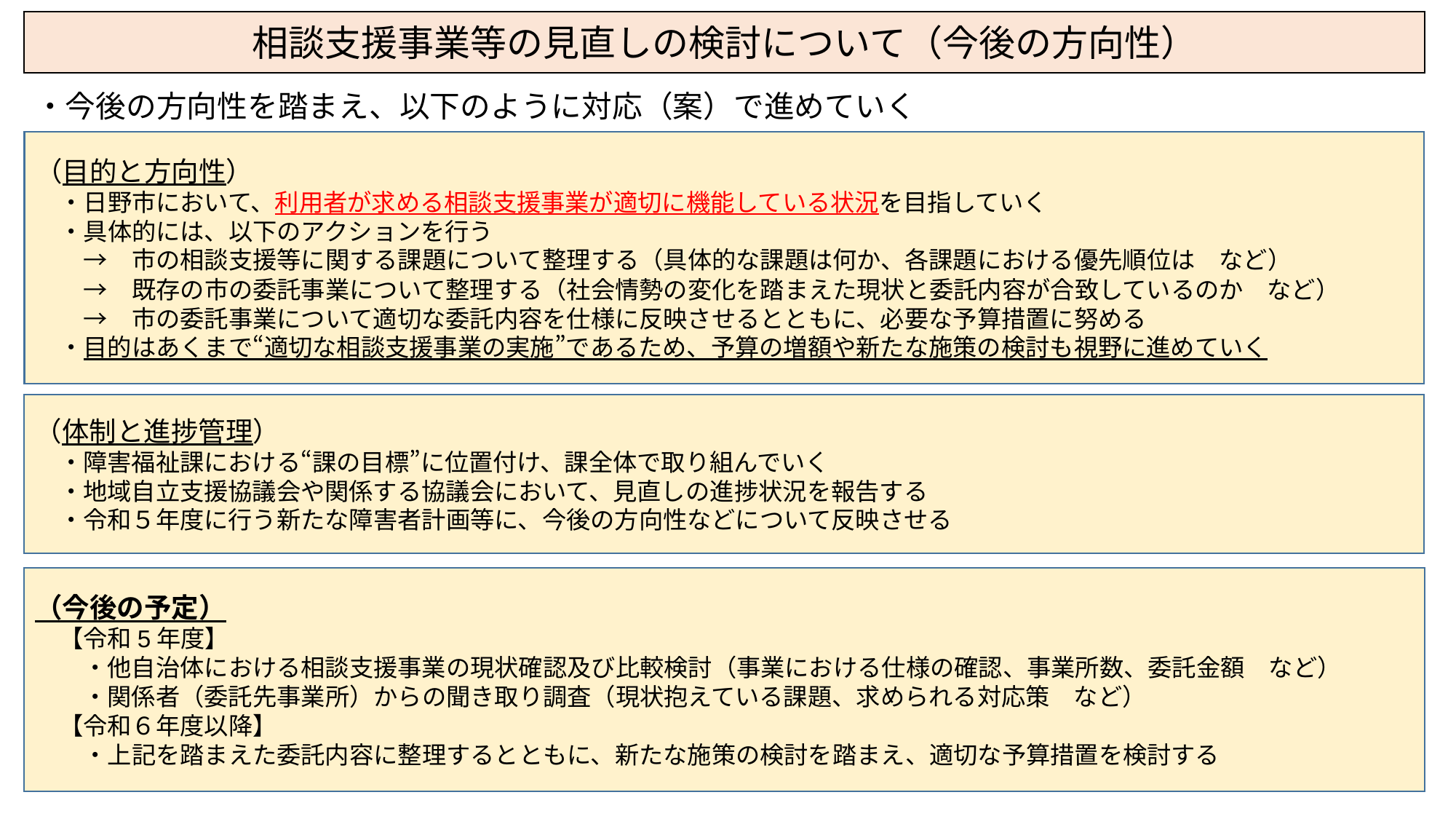

相談支援事業等の見直しの検討について（今後の方向性）
・今後の方向性を踏まえ、以下のように対応（案）で進めていく
（目的と方向性）
　・日野市において、利用者が求める相談支援事業が適切に機能している状況を目指していく
　・具体的には、以下のアクションを行う
　　→　市の相談支援等に関する課題について整理する（具体的な課題は何か、各課題における優先順位は　など）
　　→　既存の市の委託事業について整理する（社会情勢の変化を踏まえた現状と委託内容が合致しているのか　など）
　　→　市の委託事業について適切な委託内容を仕様に反映させるとともに、必要な予算措置に努める
　・目的はあくまで“適切な相談支援事業の実施”であるため、予算の増額や新たな施策の検討も視野に進めていく
（体制と進捗管理）
　・障害福祉課における“課の目標”に位置付け、課全体で取り組んでいく
　・地域自立支援協議会や関係する協議会において、見直しの進捗状況を報告する
　・令和５年度に行う新たな障害者計画等に、今後の方向性などについて反映させる
（今後の予定）
　【令和5年度】
　　・他自治体における相談支援事業の現状確認及び比較検討（事業における仕様の確認、事業所数、委託金額　など）
　　・関係者（委託先事業所）からの聞き取り調査（現状抱えている課題、求められる対応策　など）
　【令和６年度以降】
　　・上記を踏まえた委託内容に整理するとともに、新たな施策の検討を踏まえ、適切な予算措置を検討する